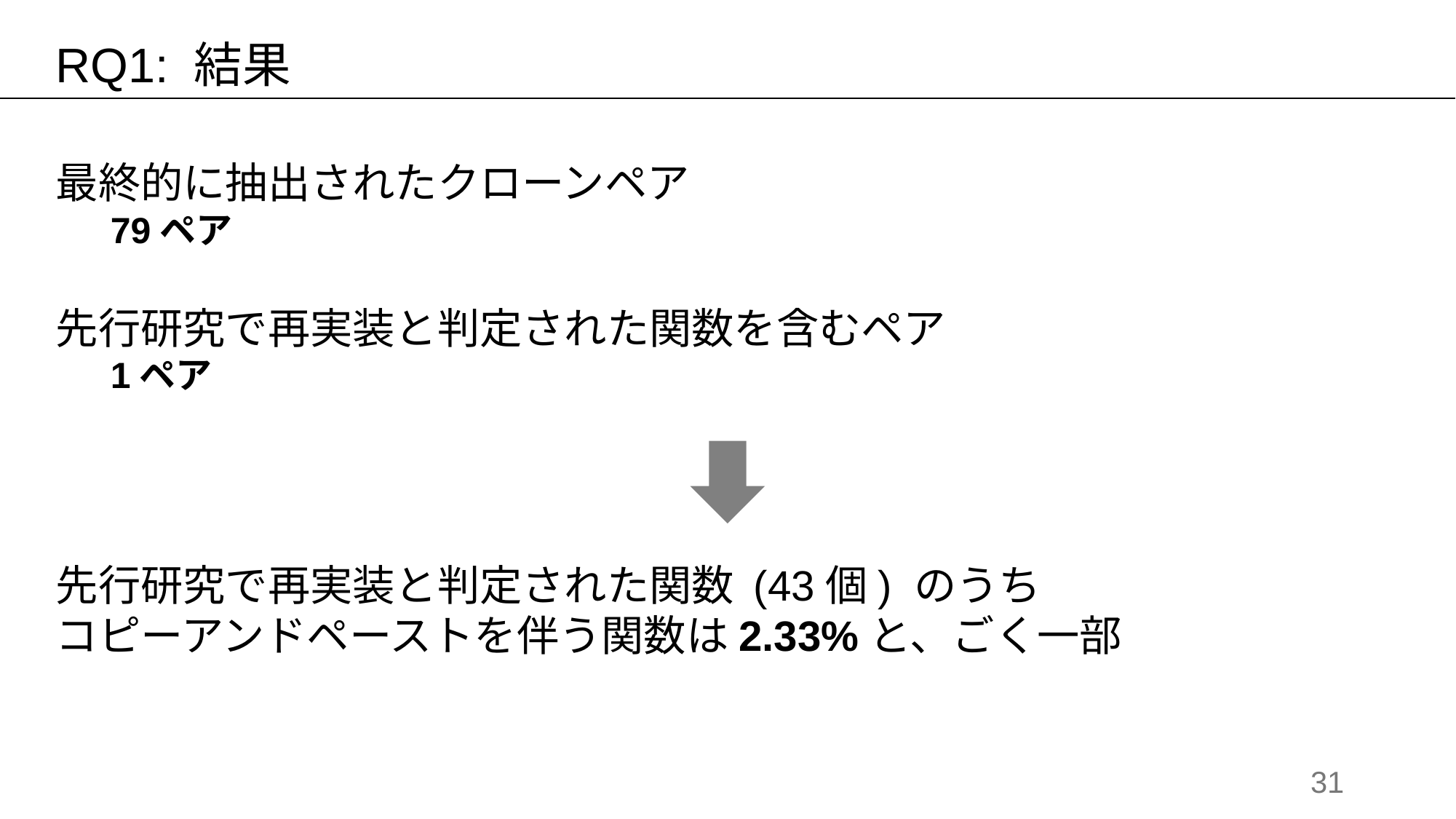

RQ1: 結果
最終的に抽出されたクローンペア
79ペア

先行研究で再実装と判定された関数を含むペア
1ペア

先行研究で再実装と判定された関数 (43個) のうち
コピーアンドペーストを伴う関数は2.33%と、ごく一部
31